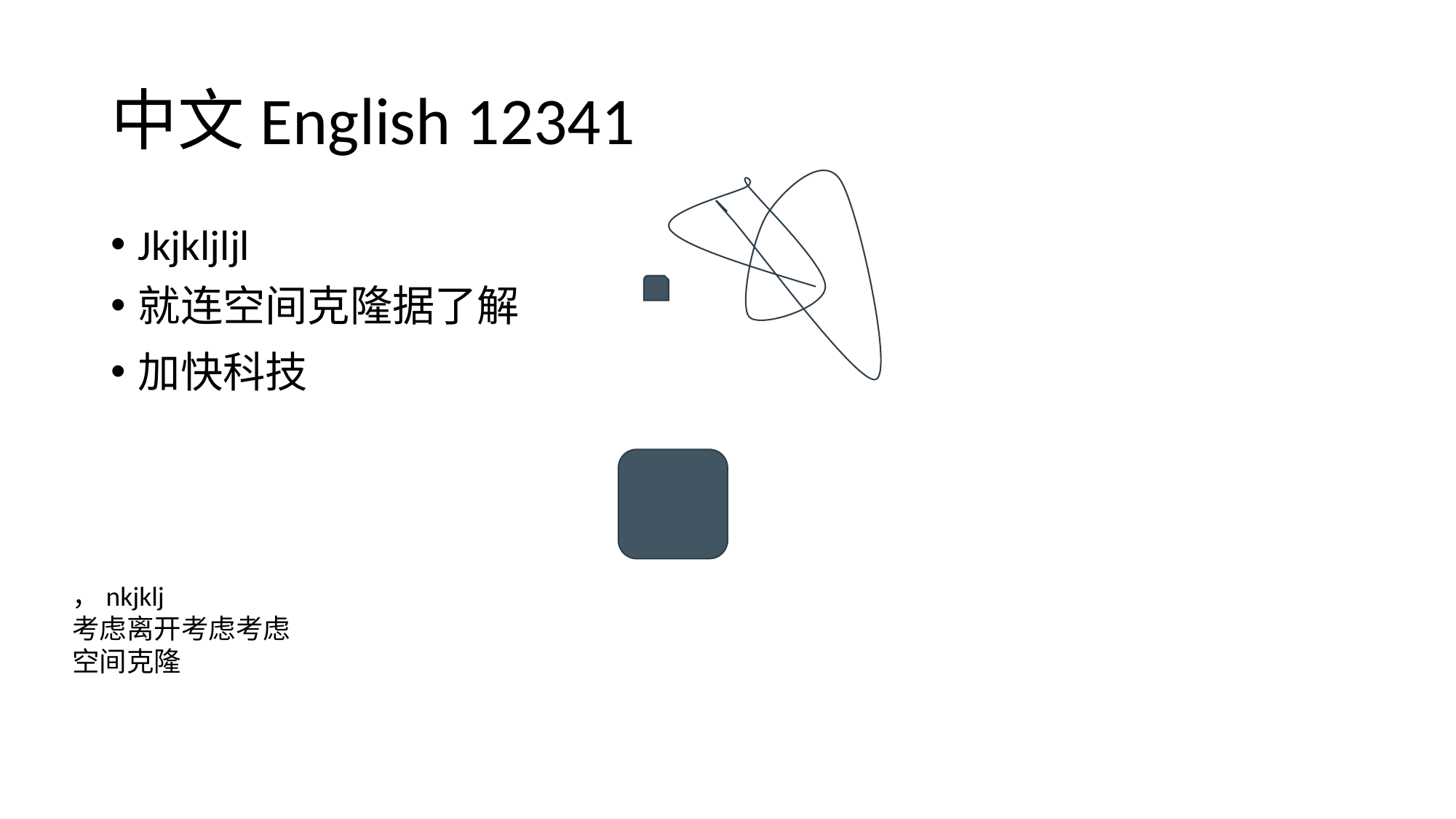

# 中文English 12341

Jkjkljljl
就连空间克隆据了解
加快科技

，nkjklj
考虑离开考虑考虑
空间克隆